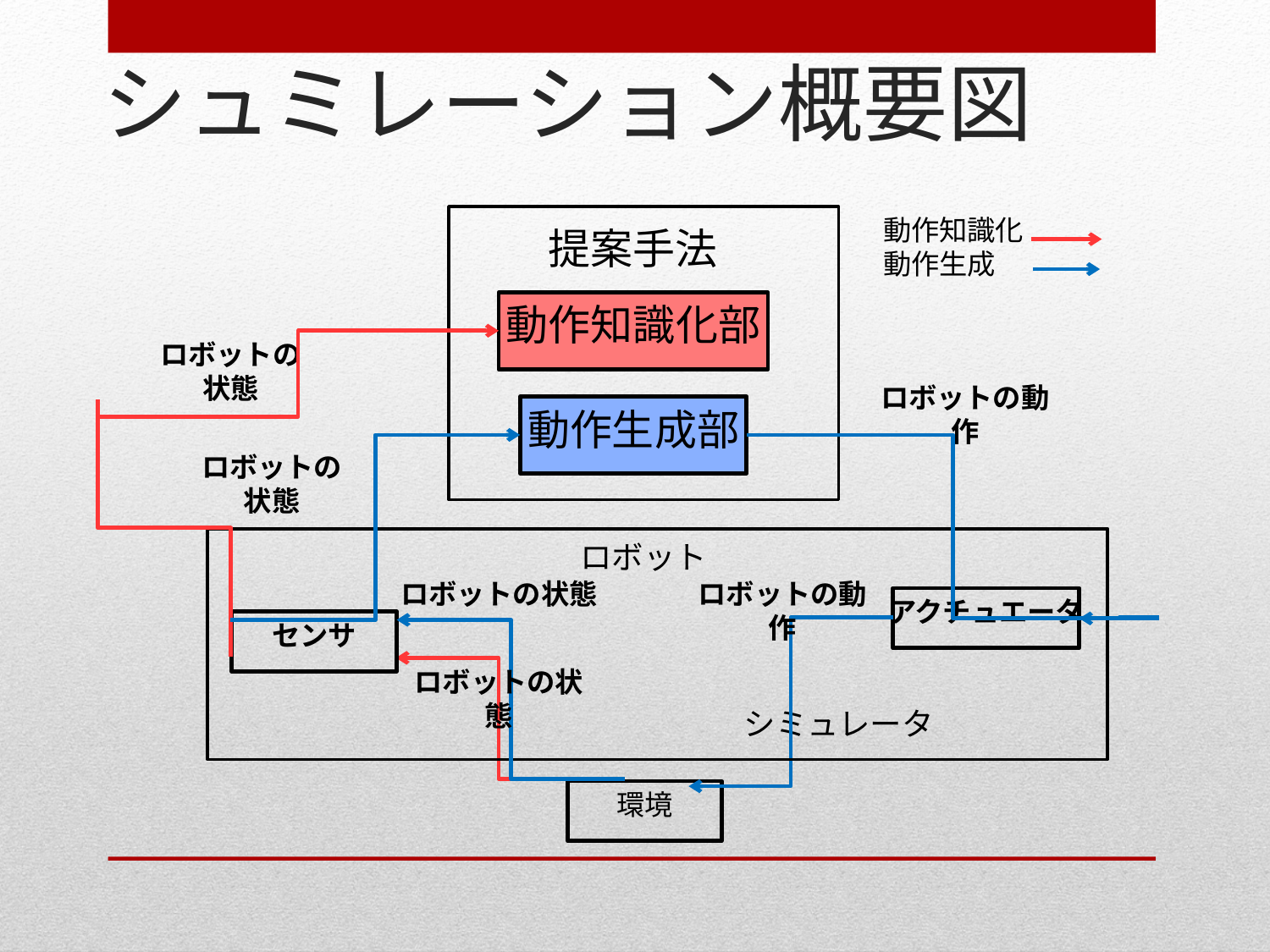

# シュミレーション概要図
提案手法
動作知識化部

動作生成部
ロボットの状態
ロボットの動作

ロボットの状態
ロボットの動作
アクチュエータ
センサ
シミュレータ
環境
ロボットの状態
ロボット
動作知識化
動作生成
ロボットの状態